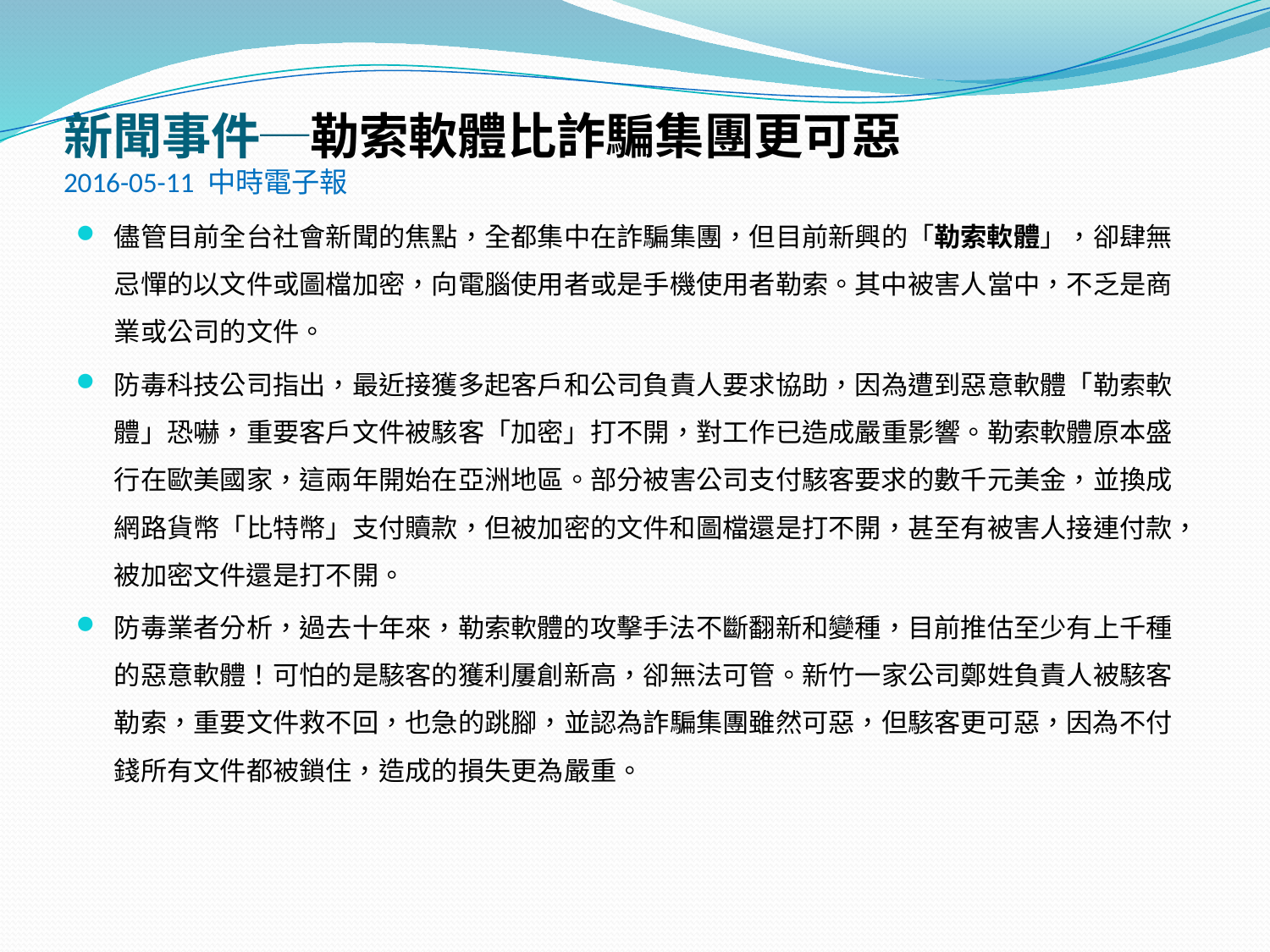

新聞事件─勒索軟體比詐騙集團更可惡
2016-05-11 中時電子報
儘管目前全台社會新聞的焦點，全都集中在詐騙集團，但目前新興的「勒索軟體」，卻肆無忌憚的以文件或圖檔加密，向電腦使用者或是手機使用者勒索。其中被害人當中，不乏是商業或公司的文件。
防毒科技公司指出，最近接獲多起客戶和公司負責人要求協助，因為遭到惡意軟體「勒索軟體」恐嚇，重要客戶文件被駭客「加密」打不開，對工作已造成嚴重影響。勒索軟體原本盛行在歐美國家，這兩年開始在亞洲地區。部分被害公司支付駭客要求的數千元美金，並換成網路貨幣「比特幣」支付贖款，但被加密的文件和圖檔還是打不開，甚至有被害人接連付款，被加密文件還是打不開。
防毒業者分析，過去十年來，勒索軟體的攻擊手法不斷翻新和變種，目前推估至少有上千種的惡意軟體！可怕的是駭客的獲利屢創新高，卻無法可管。新竹一家公司鄭姓負責人被駭客勒索，重要文件救不回，也急的跳腳，並認為詐騙集團雖然可惡，但駭客更可惡，因為不付錢所有文件都被鎖住，造成的損失更為嚴重。